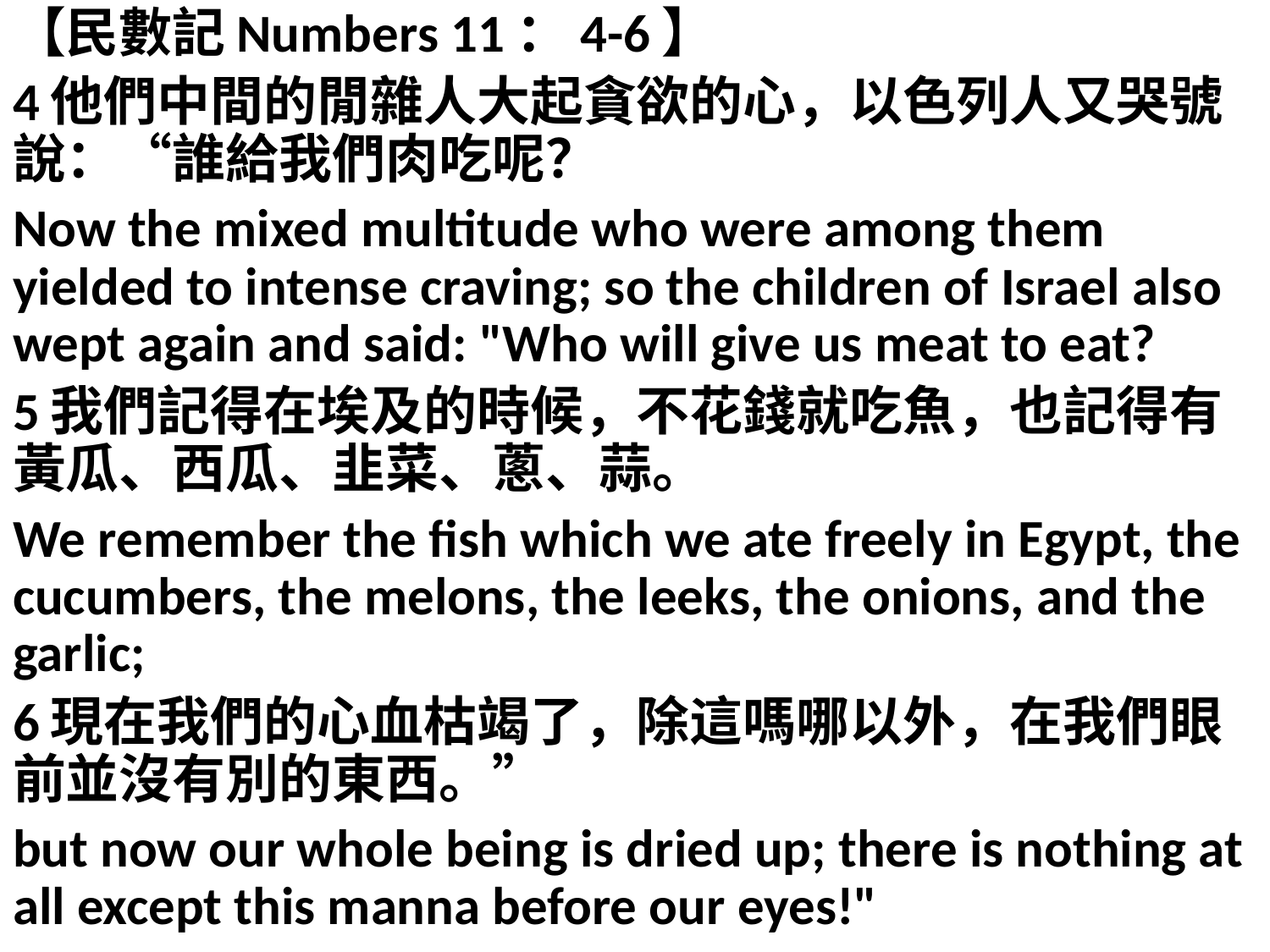

【民數記Numbers 11：4-6】
4他們中間的閒雜人大起貪欲的心，以色列人又哭號說：“誰給我們肉吃呢？
Now the mixed multitude who were among them yielded to intense craving; so the children of Israel also wept again and said: "Who will give us meat to eat?
5我們記得在埃及的時候，不花錢就吃魚，也記得有黃瓜、西瓜、韭菜、蔥、蒜。
We remember the fish which we ate freely in Egypt, the cucumbers, the melons, the leeks, the onions, and the garlic;
6現在我們的心血枯竭了，除這嗎哪以外，在我們眼前並沒有別的東西。”
but now our whole being is dried up; there is nothing at all except this manna before our eyes!"